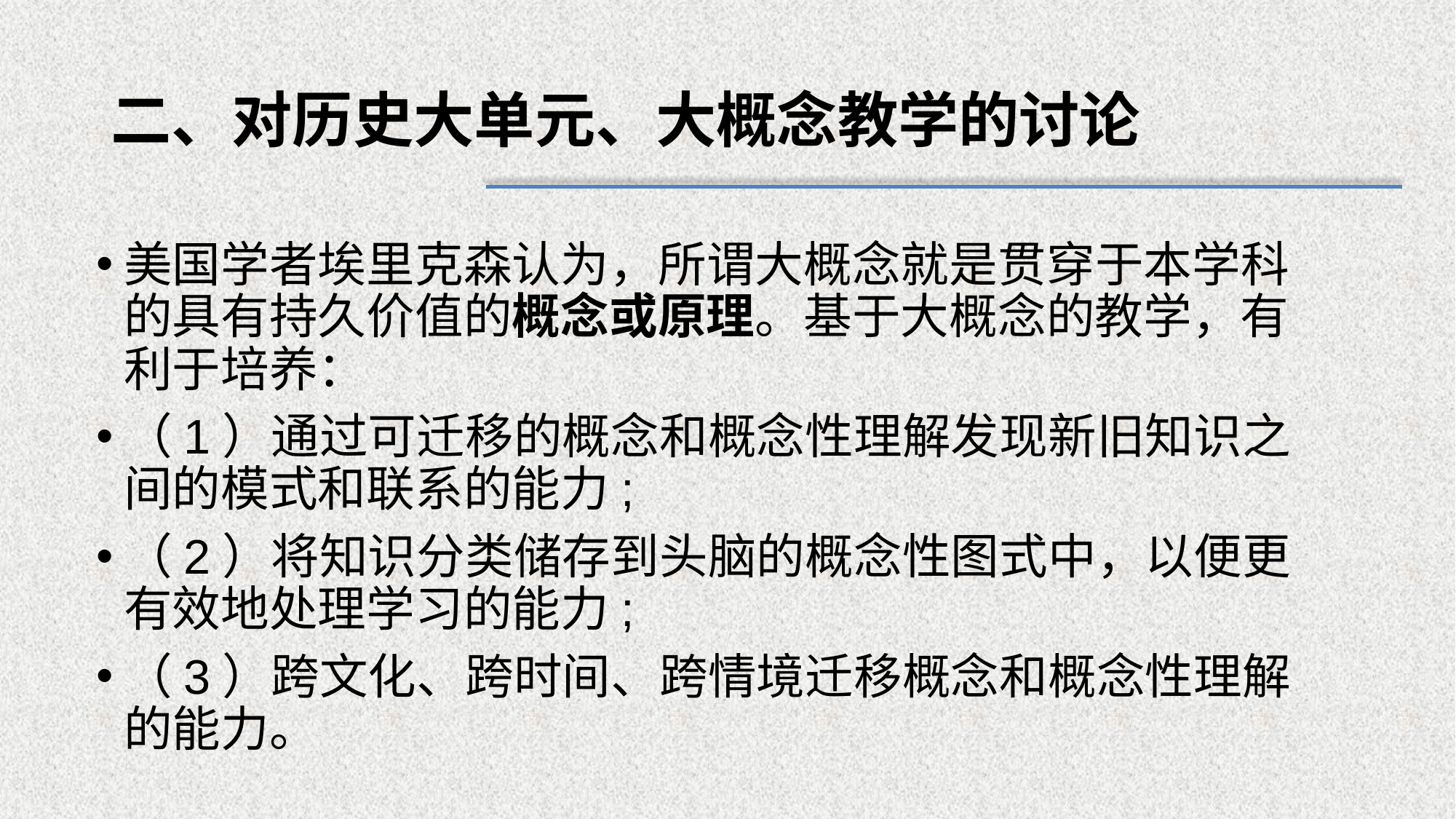

# 二、对历史大单元、大概念教学的讨论
美国学者埃里克森认为，所谓大概念就是贯穿于本学科的具有持久价值的概念或原理。基于大概念的教学，有利于培养：
（1）通过可迁移的概念和概念性理解发现新旧知识之间的模式和联系的能力;
（2）将知识分类储存到头脑的概念性图式中，以便更有效地处理学习的能力;
（3）跨文化、跨时间、跨情境迁移概念和概念性理解的能力。